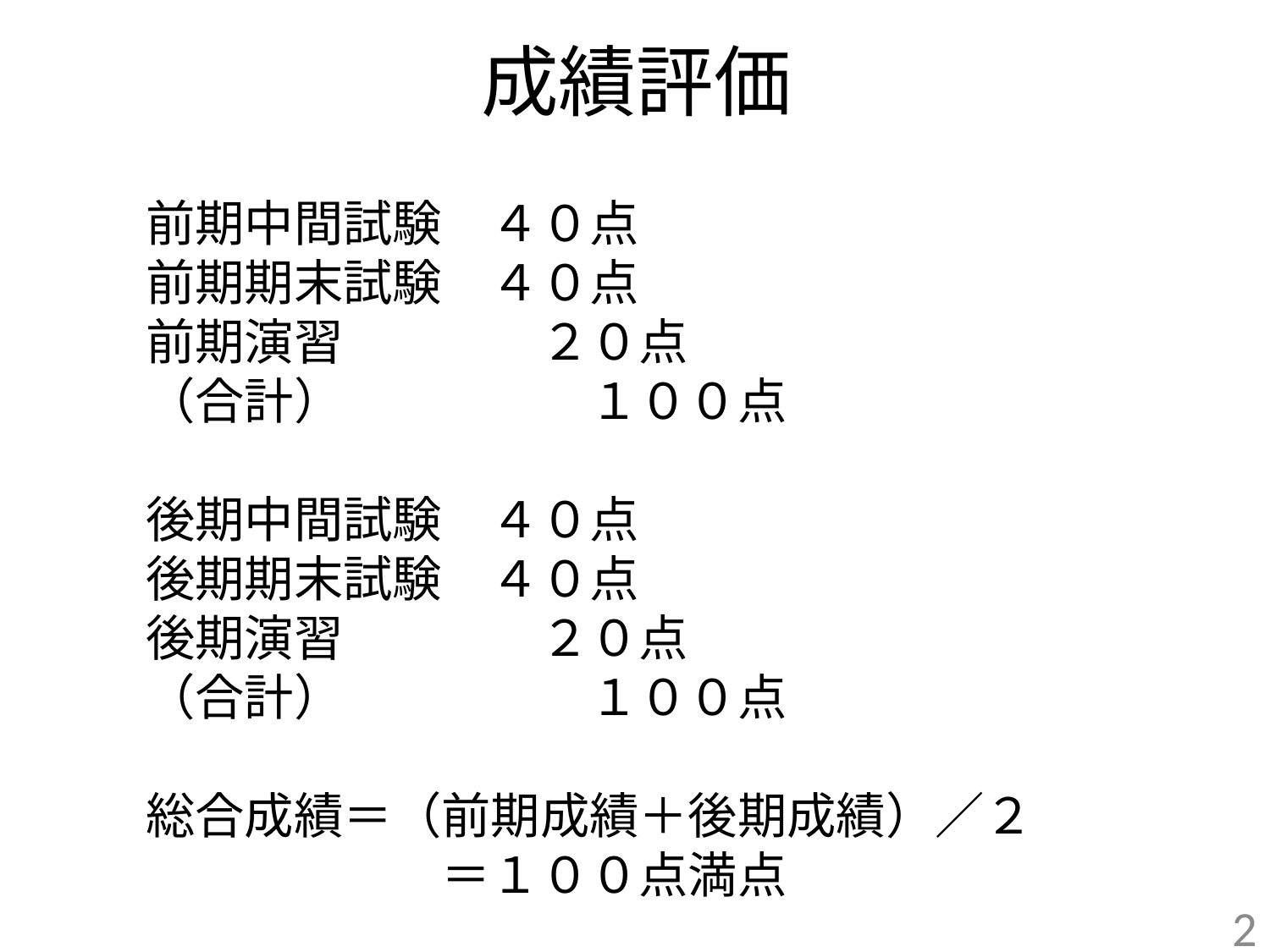

成績評価
前期中間試験　４０点
前期期末試験　４０点
前期演習　　　　２０点
（合計）　　　　　１００点

後期中間試験　４０点
後期期末試験　４０点
後期演習　　　　２０点
（合計）　　　　　１００点

総合成績＝（前期成績＋後期成績）／２
　　　　　　＝１００点満点
2